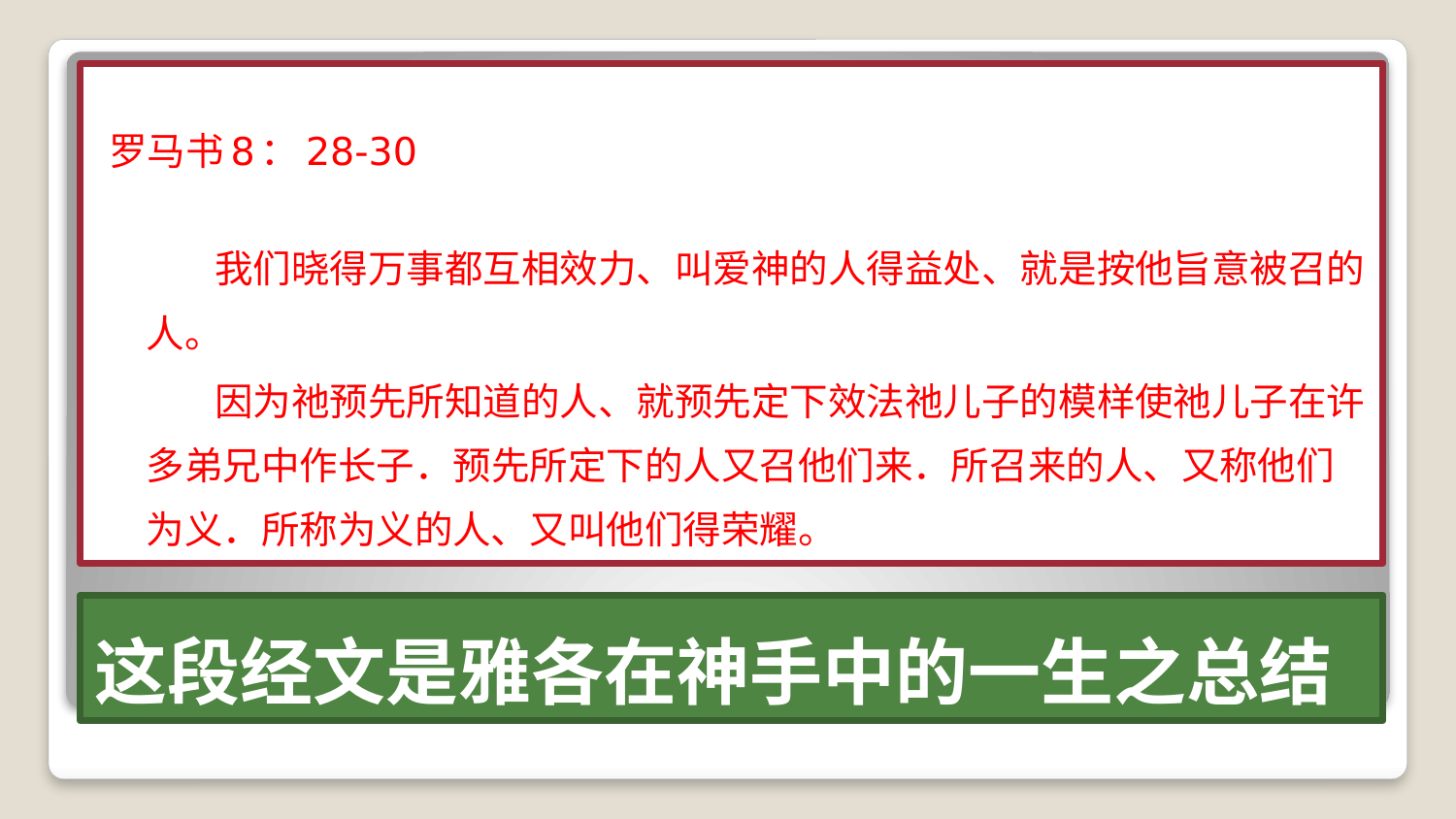

罗马书8：28-30

   我们晓得万事都互相效力、叫爱神的人得益处、就是按他旨意被召的人。
   因为祂预先所知道的人、就预先定下效法祂儿子的模样使祂儿子在许多弟兄中作长子．预先所定下的人又召他们来．所召来的人、又称他们为义．所称为义的人、又叫他们得荣耀。
# 这段经文是雅各在神手中的一生之总结